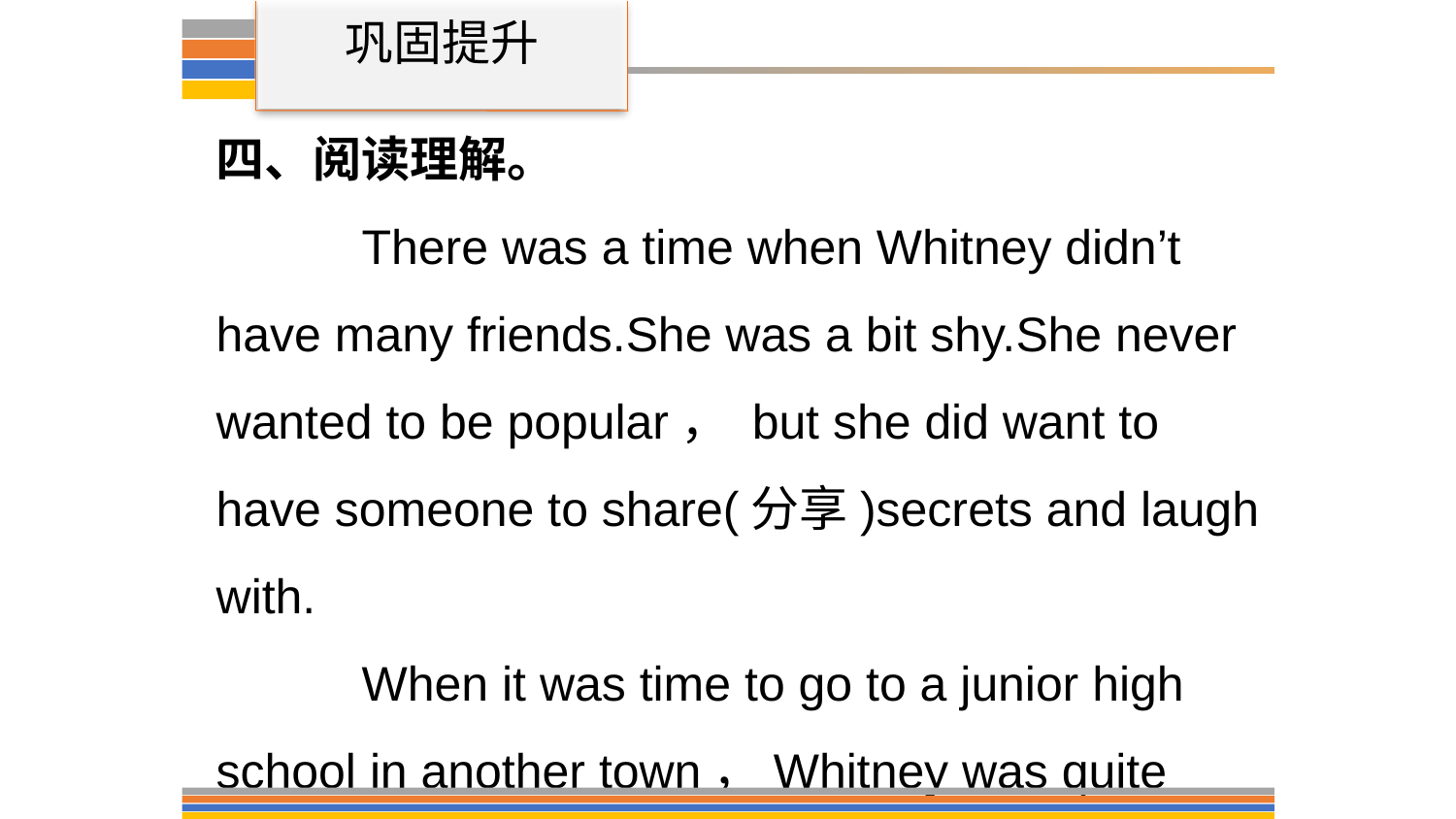

巩固提升

四、阅读理解。
	There was a time when Whitney didn’t have many friends.She was a bit shy.She never wanted to be popular， but she did want to have someone to share(分享)secrets and laugh with.
	When it was time to go to a junior high school in another town，Whitney was quite nervous.